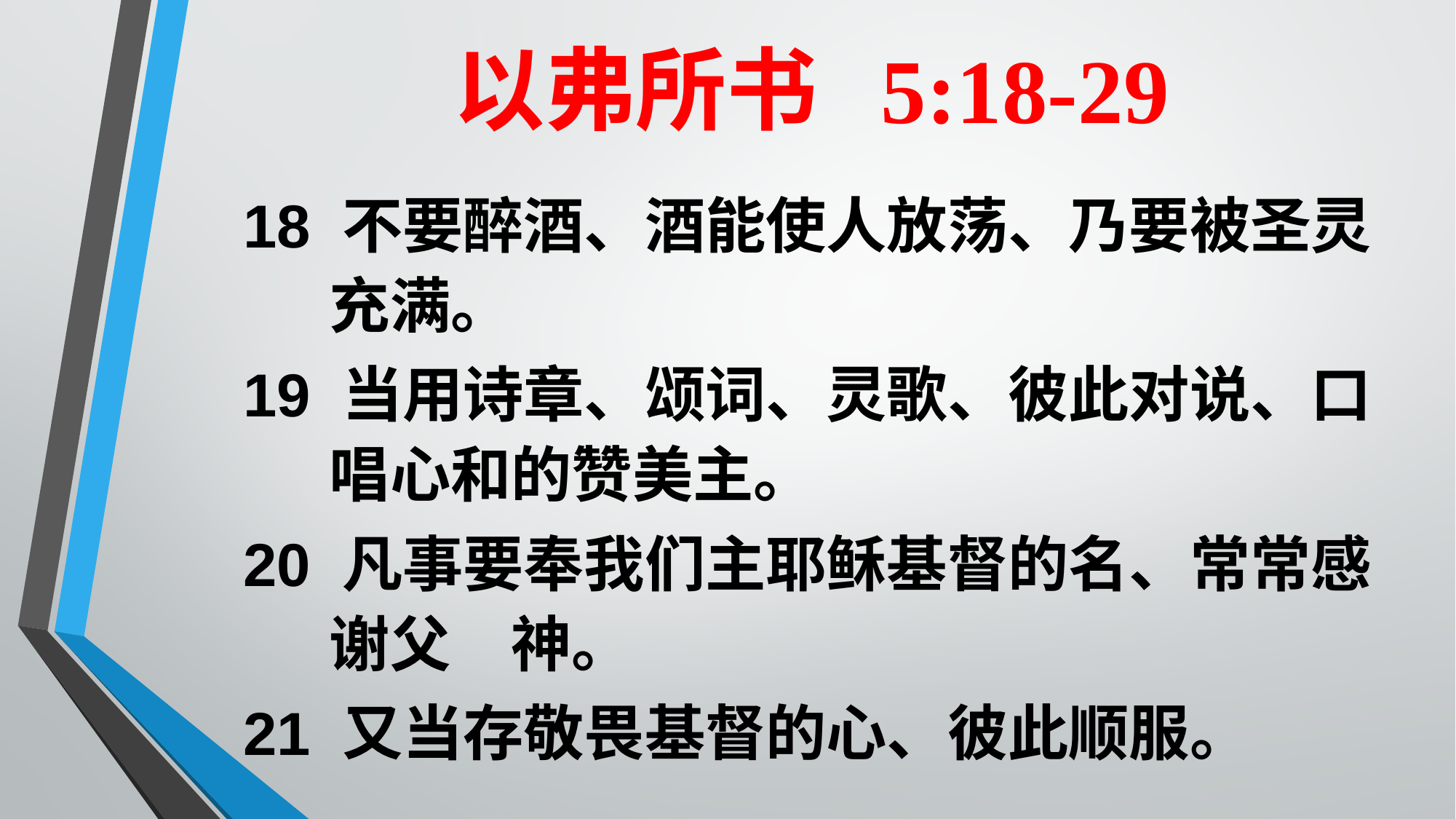

# 以弗所书  5:18-29
18 不要醉酒、酒能使人放荡、乃要被圣灵充满。
19 当用诗章、颂词、灵歌、彼此对说、口唱心和的赞美主。
20 凡事要奉我们主耶稣基督的名、常常感谢父　神。
21 又当存敬畏基督的心、彼此顺服。